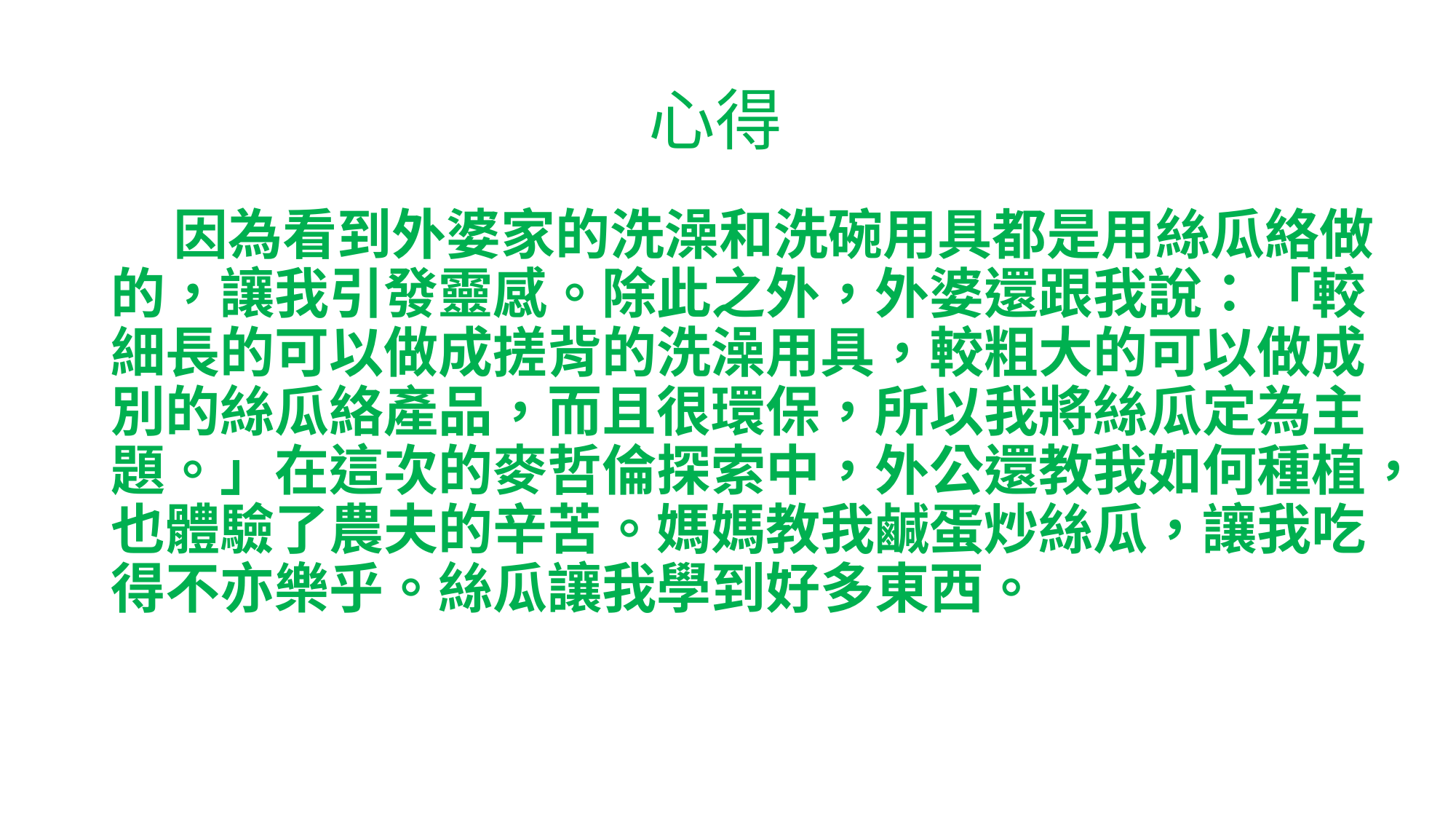

# 心得
    因為看到外婆家的洗澡和洗碗用具都是用絲瓜絡做的，讓我引發靈感。除此之外，外婆還跟我說：「較細長的可以做成搓背的洗澡用具，較粗大的可以做成別的絲瓜絡產品，而且很環保，所以我將絲瓜定為主題。」在這次的麥哲倫探索中，外公還教我如何種植，也體驗了農夫的辛苦。媽媽教我鹹蛋炒絲瓜，讓我吃得不亦樂乎。絲瓜讓我學到好多東西。